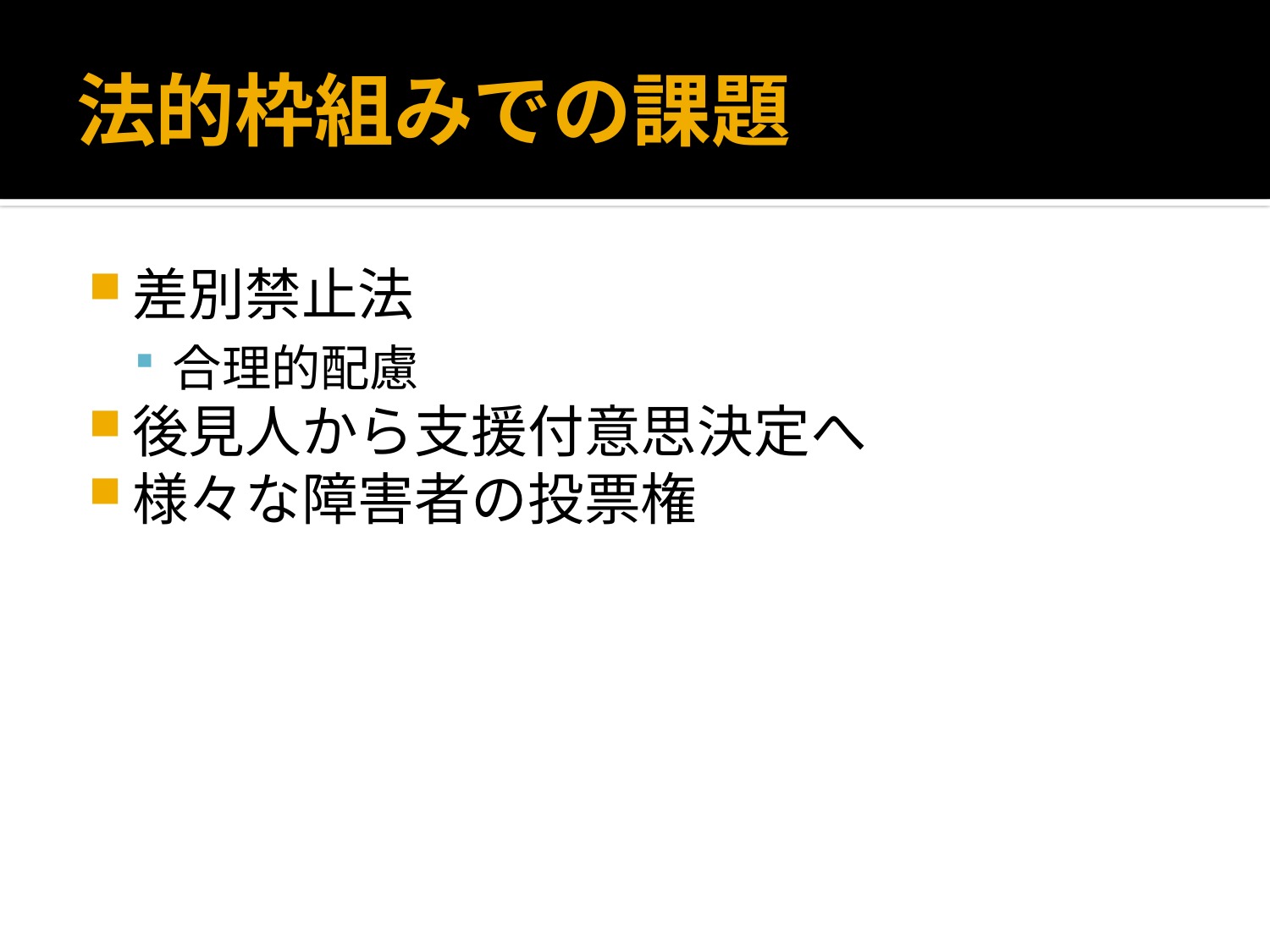

# 法的枠組みでの課題
差別禁止法
合理的配慮
後見人から支援付意思決定へ
様々な障害者の投票権